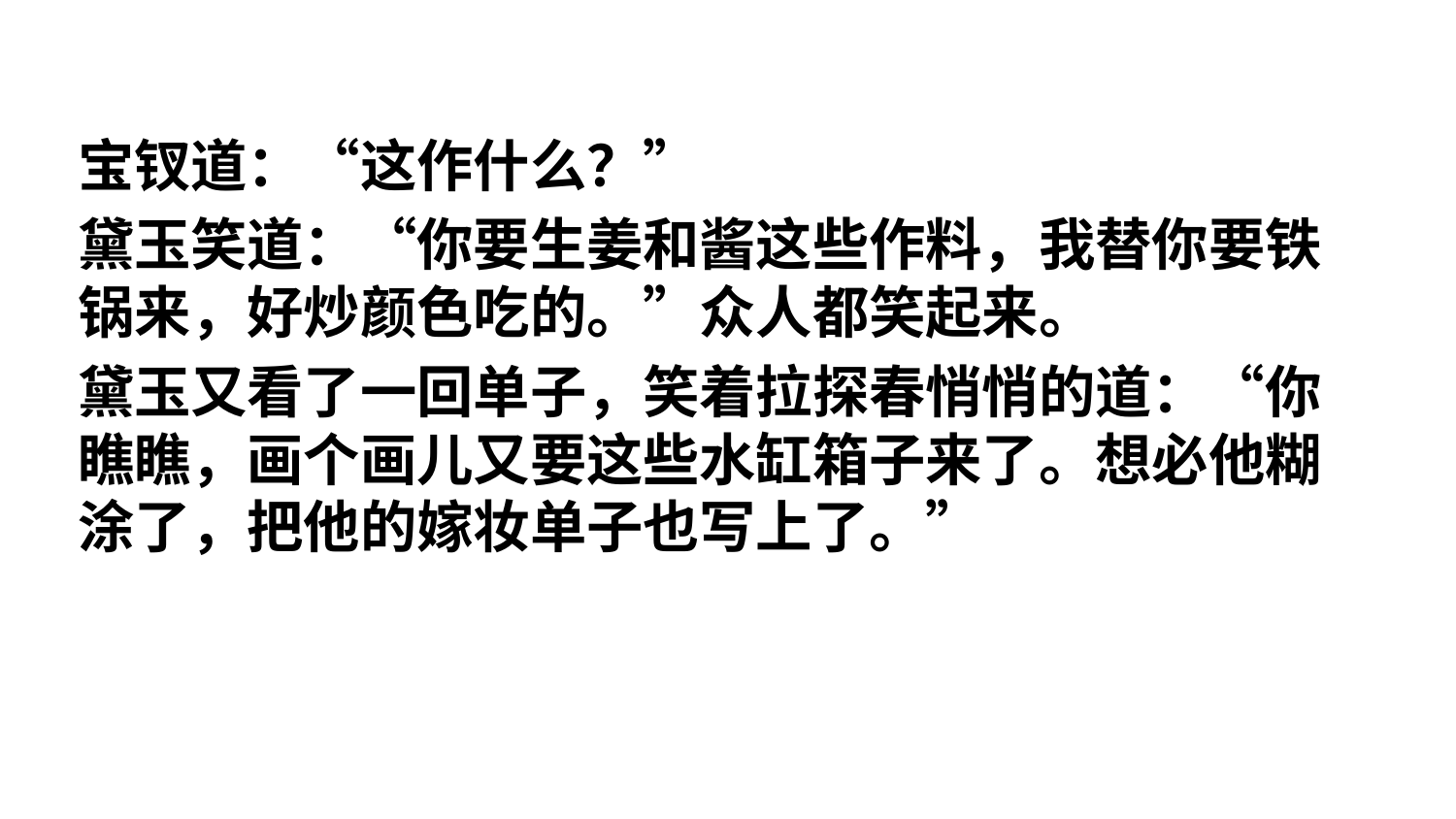

宝钗道：“这作什么？”
黛玉笑道：“你要生姜和酱这些作料，我替你要铁锅来，好炒颜色吃的。”众人都笑起来。
黛玉又看了一回单子，笑着拉探春悄悄的道：“你瞧瞧，画个画儿又要这些水缸箱子来了。想必他糊涂了，把他的嫁妆单子也写上了。”